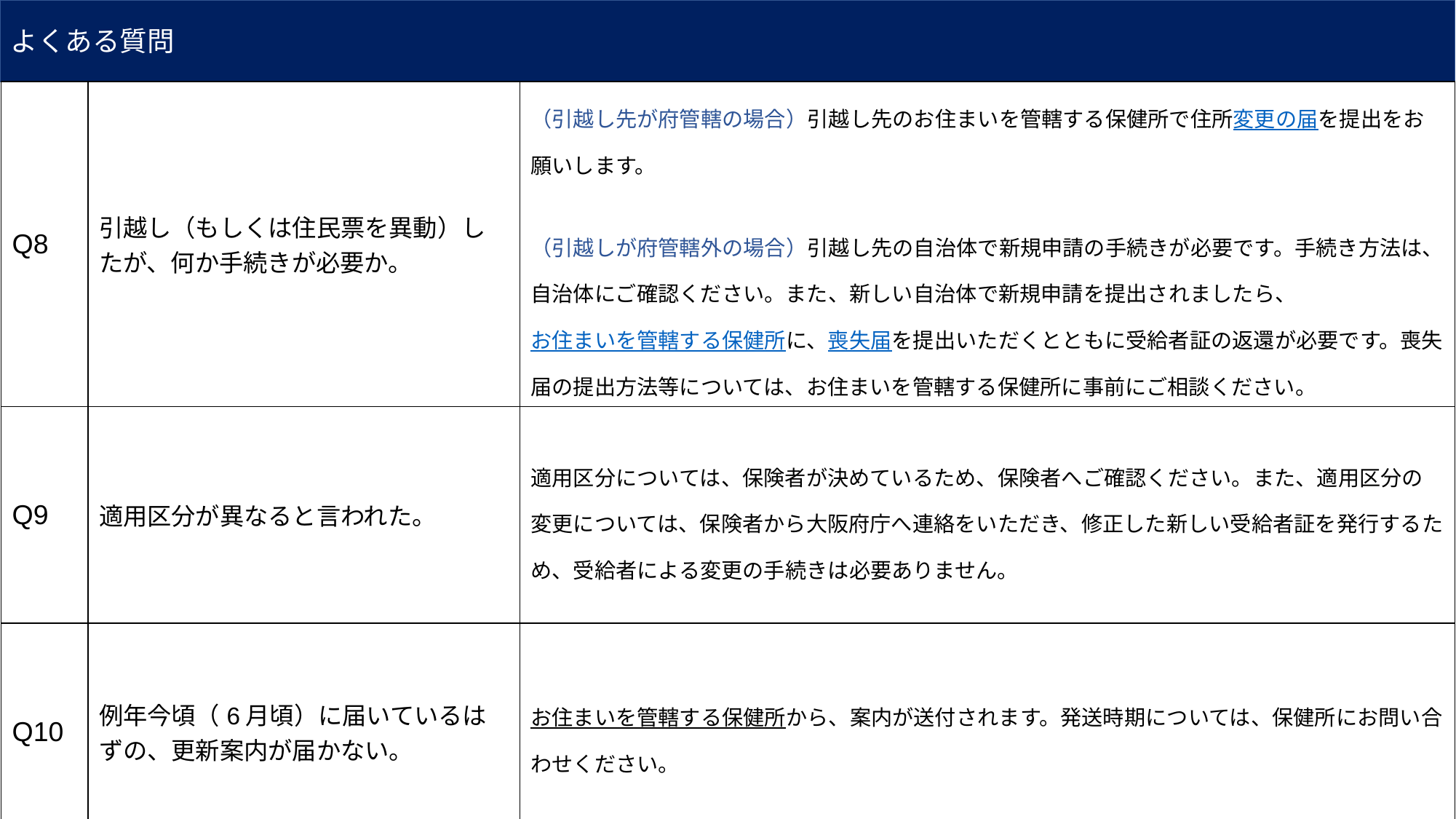

よくある質問
| Q8 | 引越し（もしくは住民票を異動）したが、何か手続きが必要か。 | （引越し先が府管轄の場合）引越し先のお住まいを管轄する保健所で住所変更の届を提出をお願いします。 （引越しが府管轄外の場合）引越し先の自治体で新規申請の手続きが必要です。手続き方法は、自治体にご確認ください。また、新しい自治体で新規申請を提出されましたら、お住まいを管轄する保健所に、喪失届を提出いただくとともに受給者証の返還が必要です。喪失届の提出方法等については、お住まいを管轄する保健所に事前にご相談ください。 |
| --- | --- | --- |
| Q9 | 適用区分が異なると言われた。 | 適用区分については、保険者が決めているため、保険者へご確認ください。また、適用区分の変更については、保険者から大阪府庁へ連絡をいただき、修正した新しい受給者証を発行するため、受給者による変更の手続きは必要ありません。 |
| Q10 | 例年今頃（6月頃）に届いているはずの、更新案内が届かない。 | お住まいを管轄する保健所から、案内が送付されます。発送時期については、保健所にお問い合わせください。 |